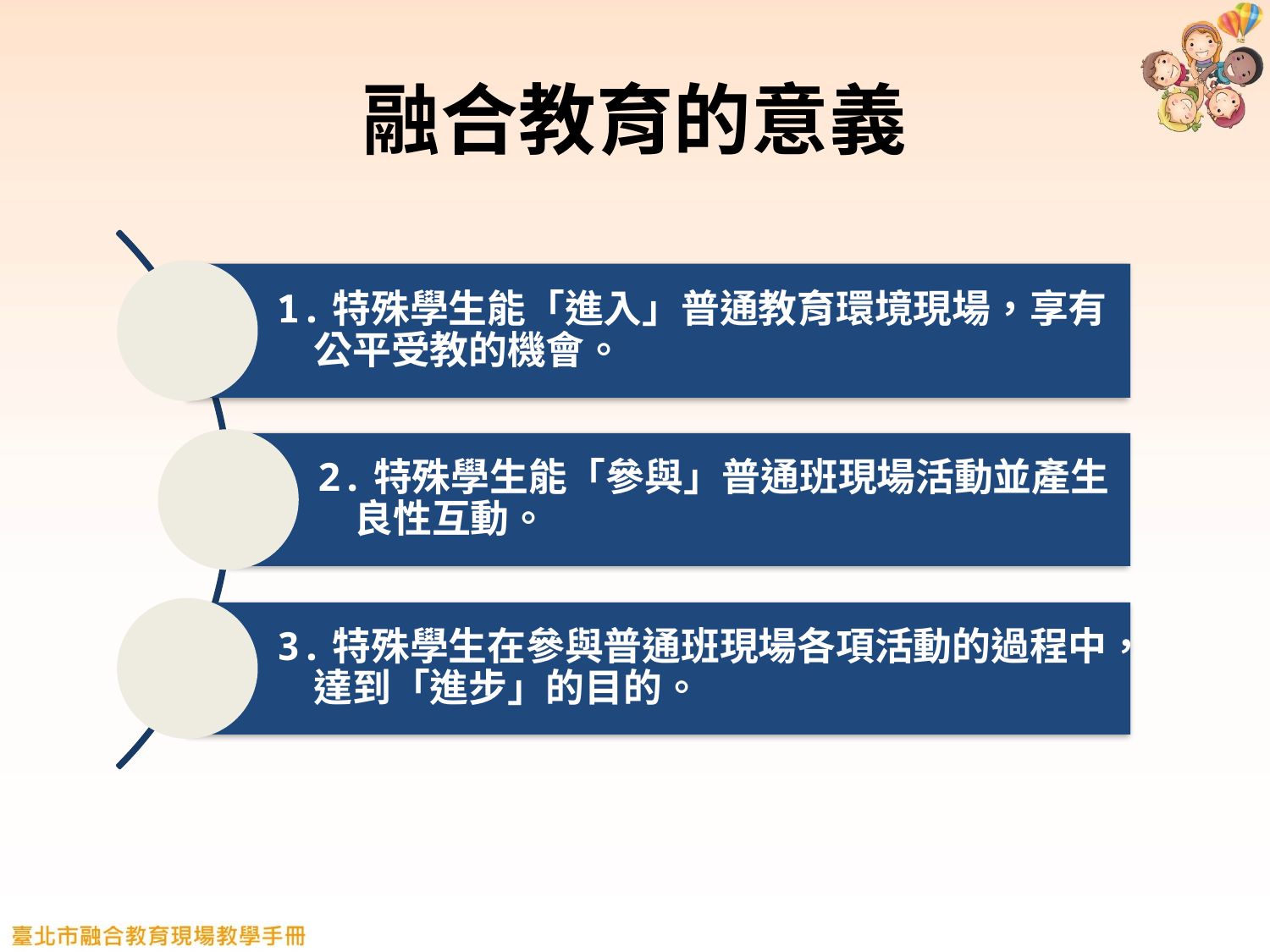

# 融合教育的意義
1.特殊學生能「進入」普通教育環境現場，享有公平受教的機會。
2.特殊學生能「參與」普通班現場活動並產生良性互動。
3.特殊學生在參與普通班現場各項活動的過程中，達到「進步」的目的。